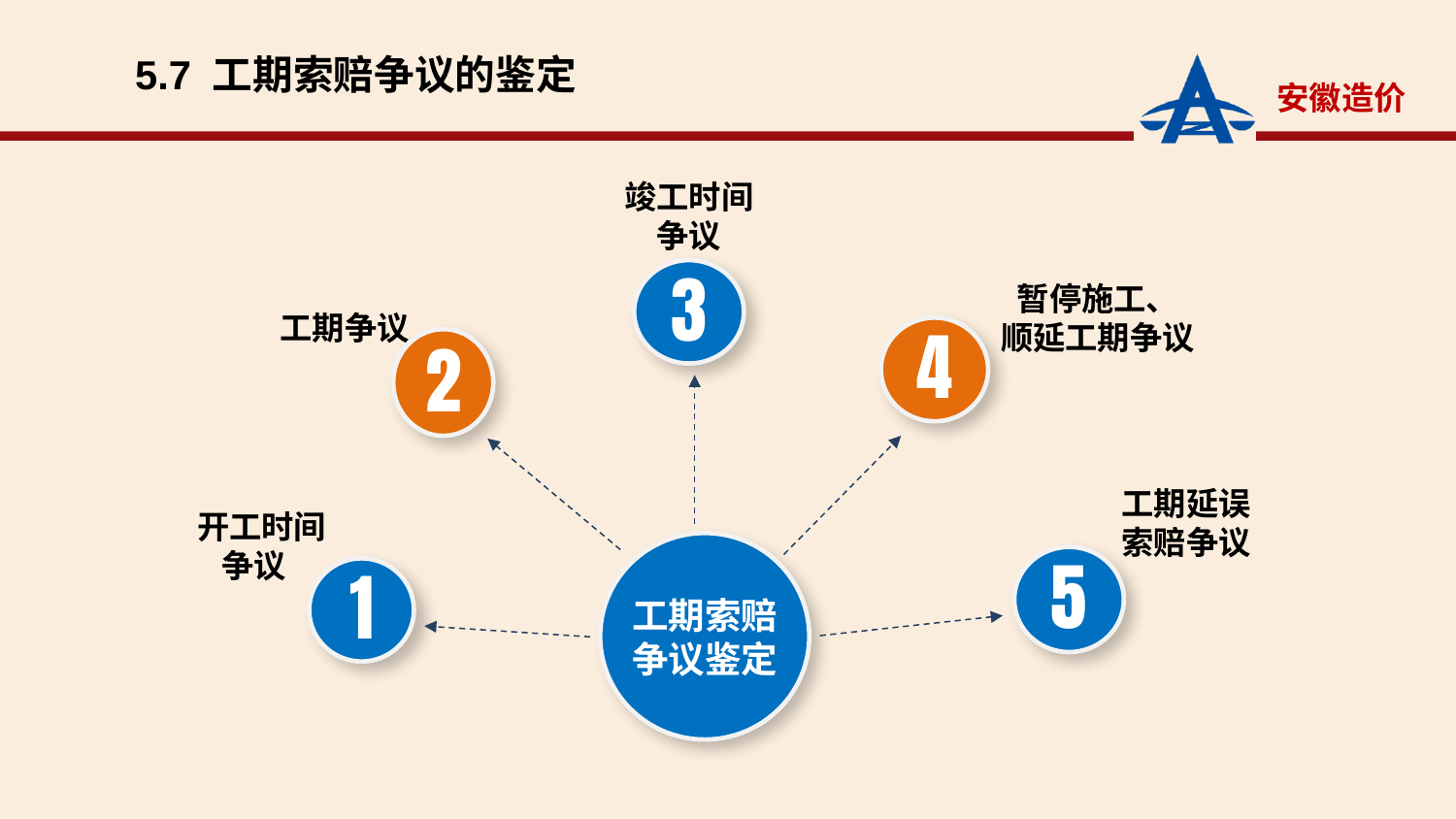

5.7 工期索赔争议的鉴定
竣工时间
争议
暂停施工、
顺延工期争议
工期争议
工期延误
索赔争议
 开工时间
争议
3
4
2

工期索赔
争议鉴定
5
1